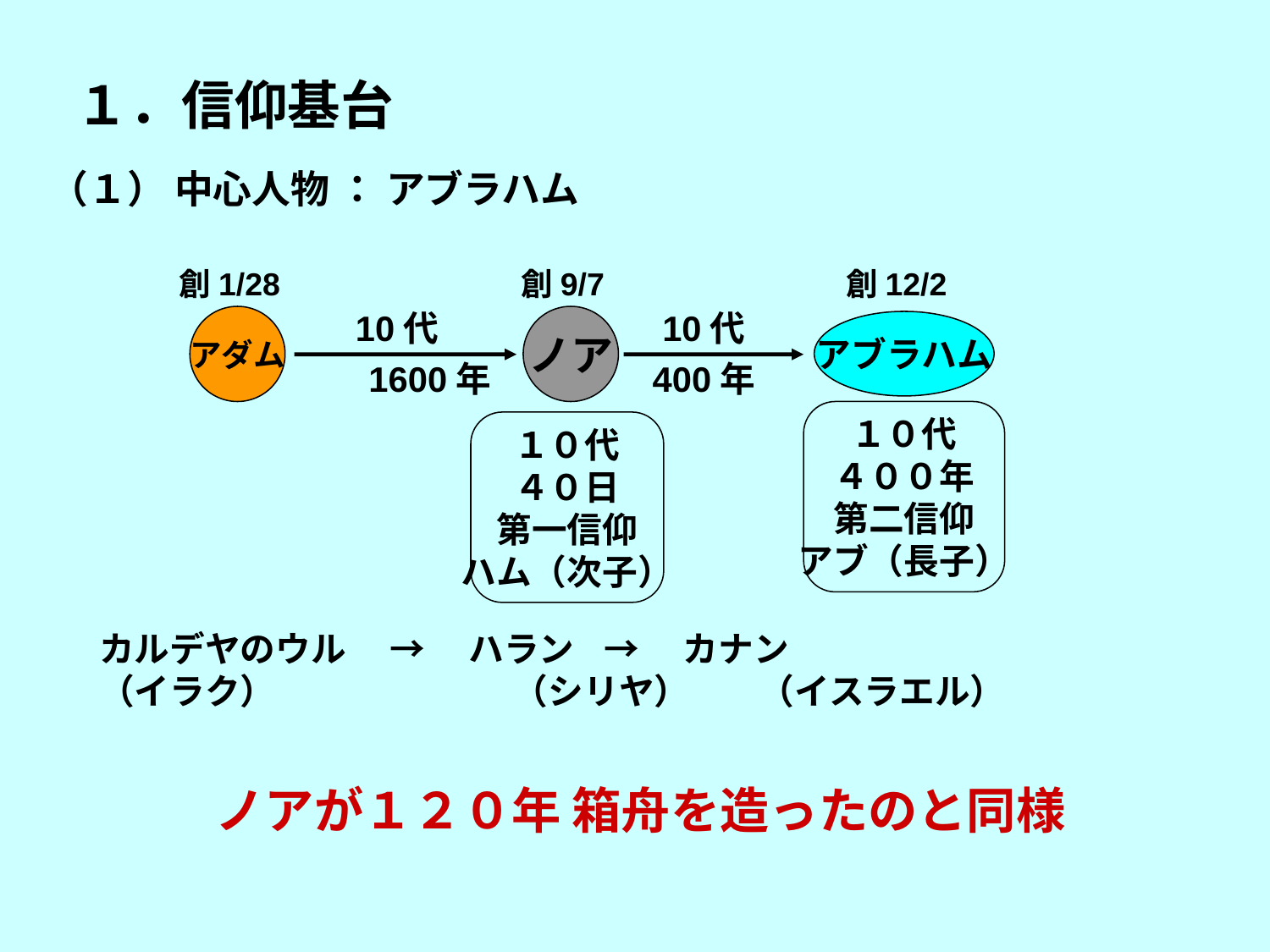

１．信仰基台
（１） 中心人物 ： アブラハム
創1/28
創9/7
創12/2
10代
10代
アダム
ノア
アブラハム
1600年                   400年

１０代
４００年
第二信仰
アブ（長子）
１０代
４０日
第一信仰
ハム（次子）

カルデヤのウル 　→ 　ハラン   → 　カナン
（イラク）        　　　　  （シリヤ）　    （イスラエル）
ノアが１２０年 箱舟を造ったのと同様